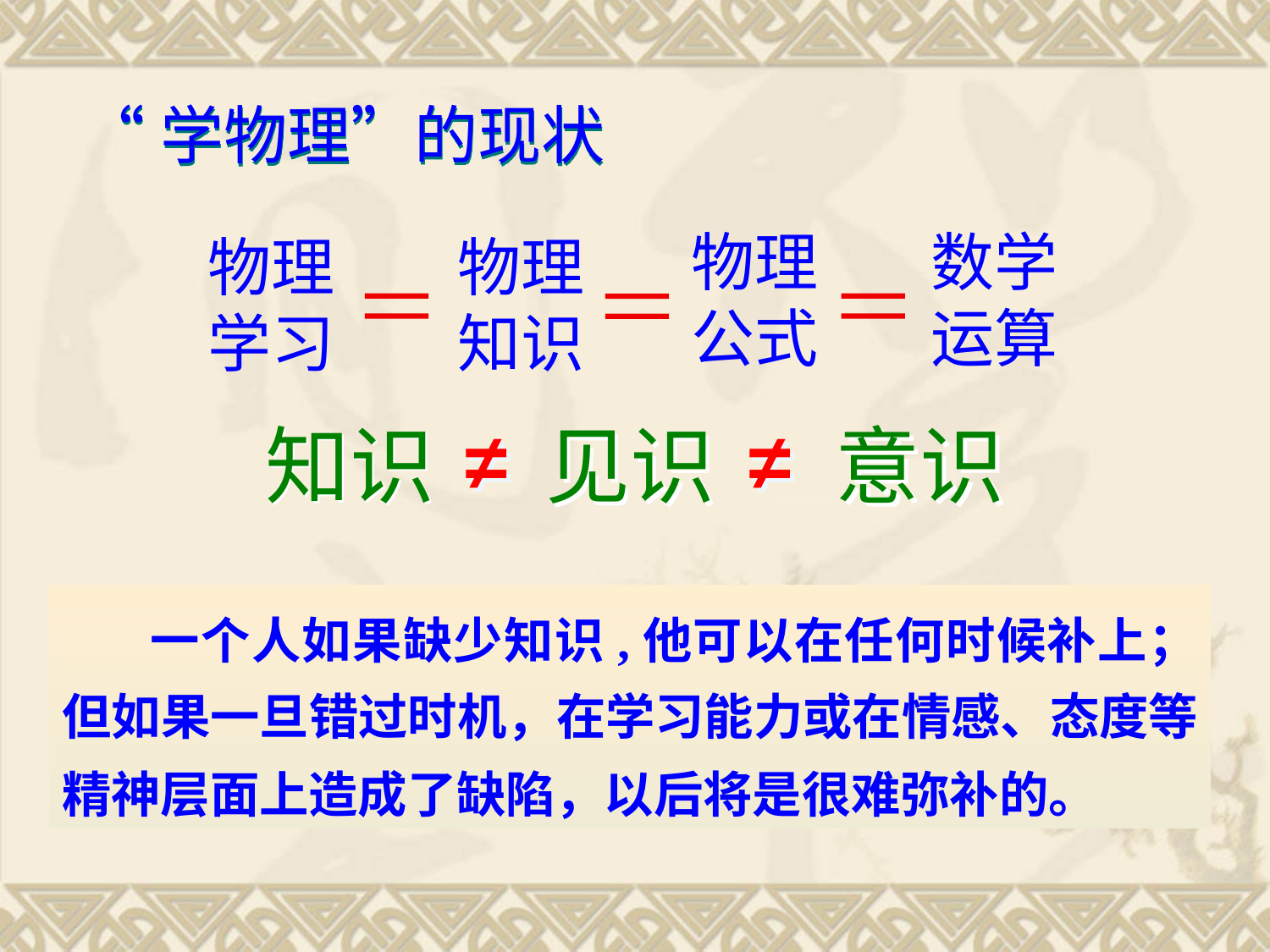

“学物理”的现状
物理公式

数学运算

物理学习
物理知识

≠
知识
见识
≠
意识

      一个人如果缺少知识,他可以在任何时候补上；但如果一旦错过时机，在学习能力或在情感、态度等精神层面上造成了缺陷，以后将是很难弥补的。